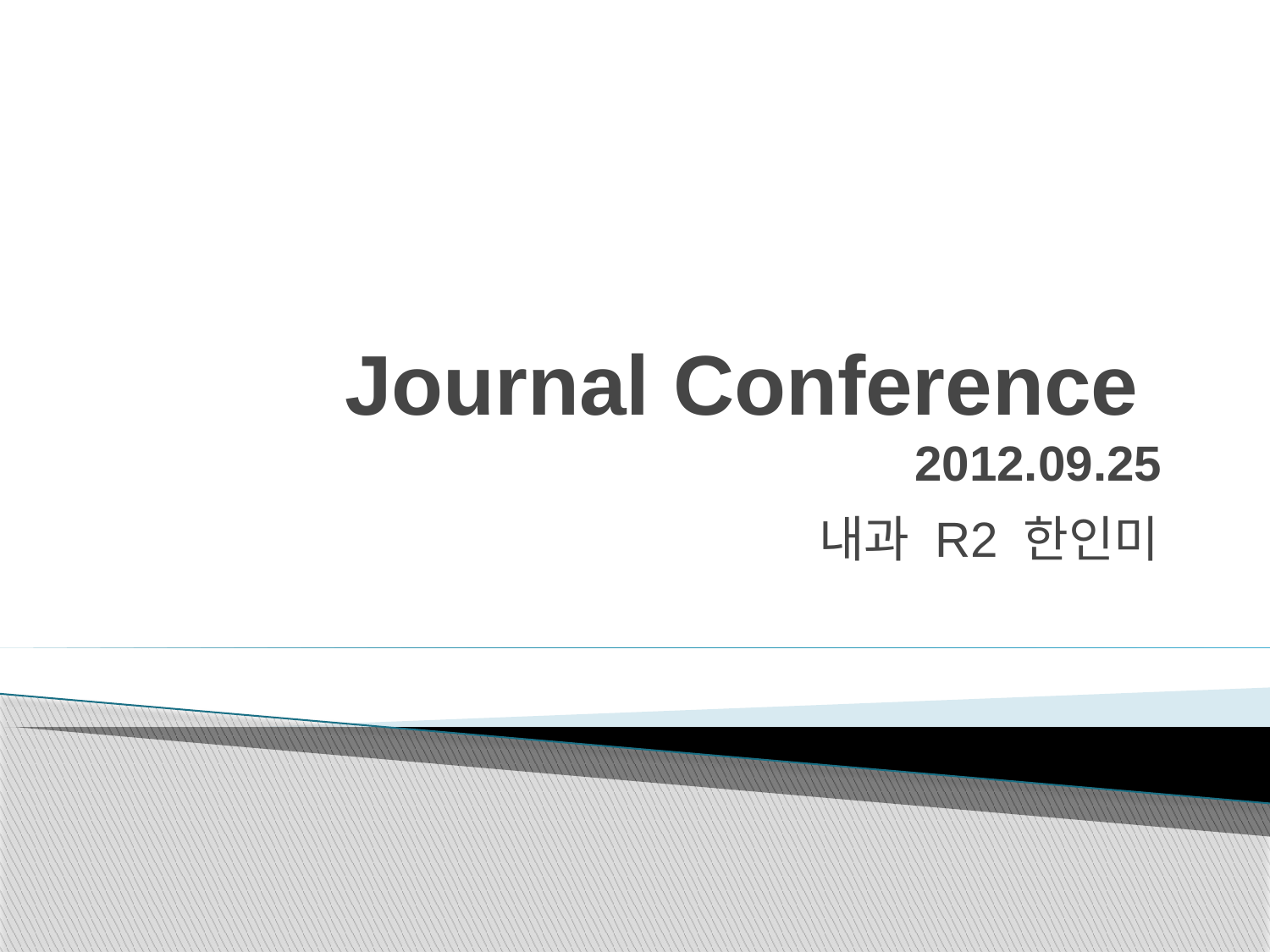

# Journal Conference 2012.09.25
내과 R2 한인미